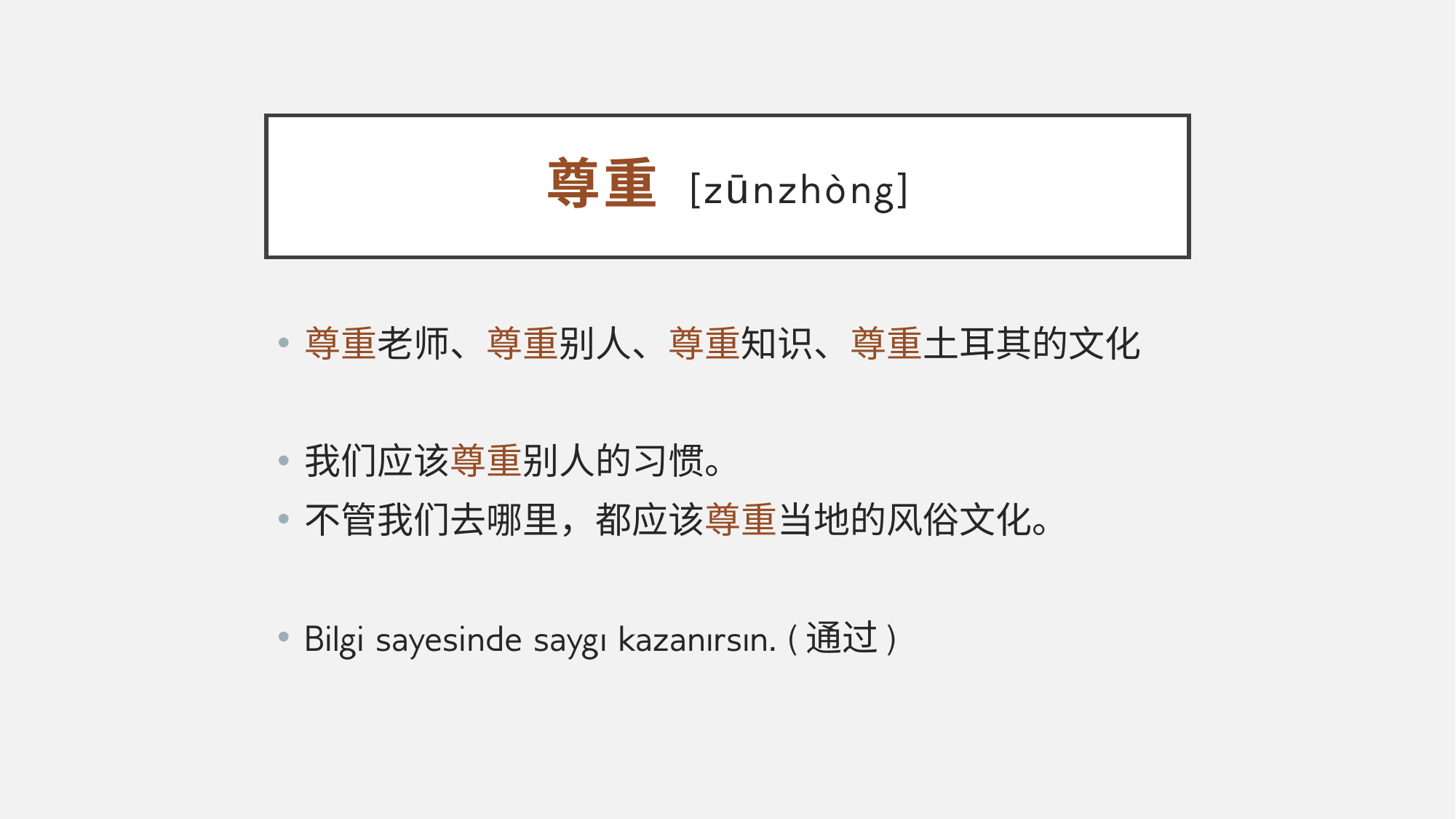

# 尊重 [zūnzhòng]
尊重老师、尊重别人、尊重知识、尊重土耳其的文化

我们应该尊重别人的习惯。
不管我们去哪里，都应该尊重当地的风俗文化。

Bilgi sayesinde saygı kazanırsın. (通过)